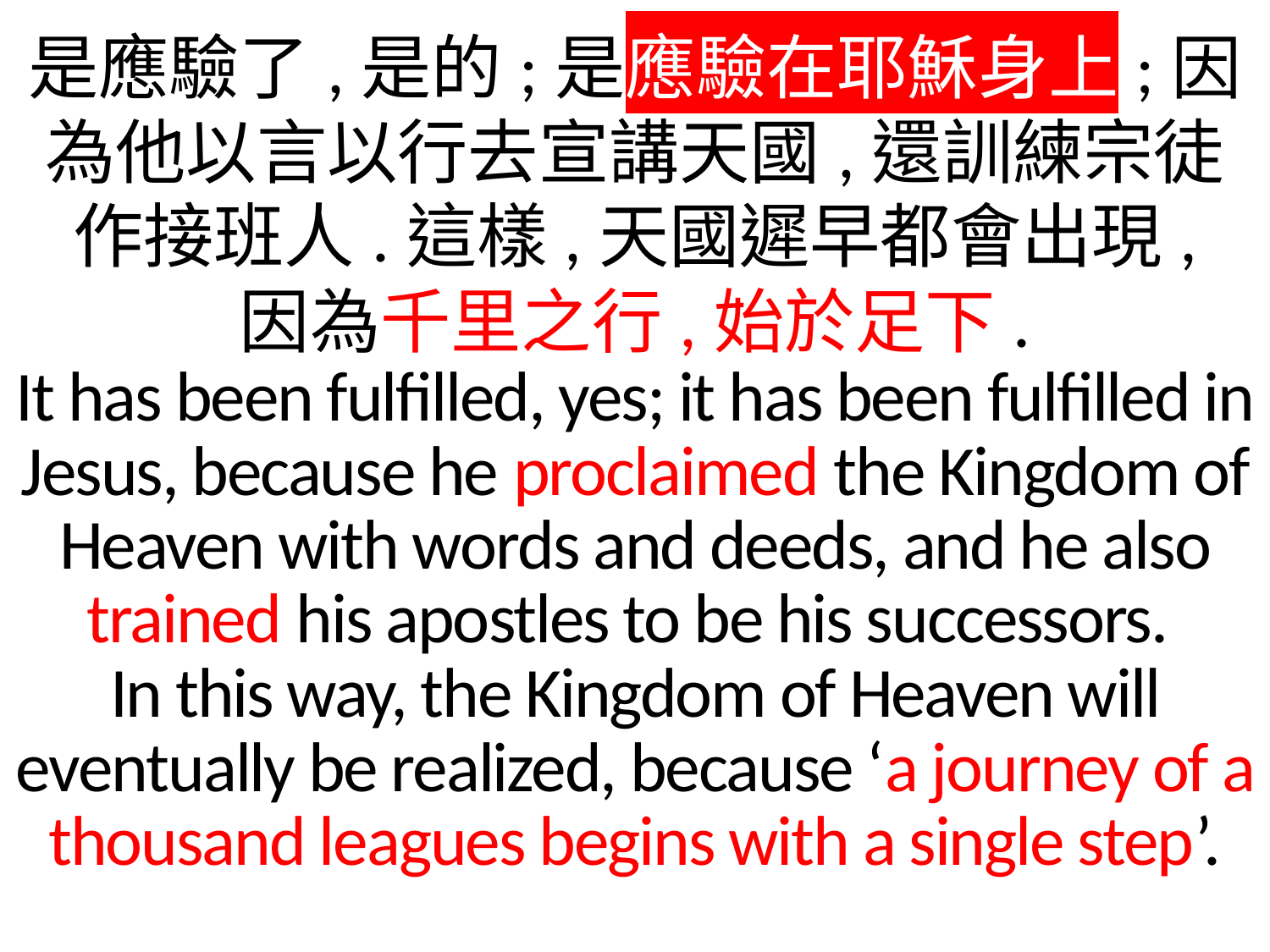

是應驗了,是的;是應驗在耶穌身上;因為他以言以行去宣講天國,還訓練宗徒作接班人.這樣,天國遲早都會出現,
因為千里之行,始於足下.
It has been fulfilled, yes; it has been fulfilled in Jesus, because he proclaimed the Kingdom of Heaven with words and deeds, and he also trained his apostles to be his successors.
In this way, the Kingdom of Heaven will eventually be realized, because ‘a journey of a thousand leagues begins with a single step’.